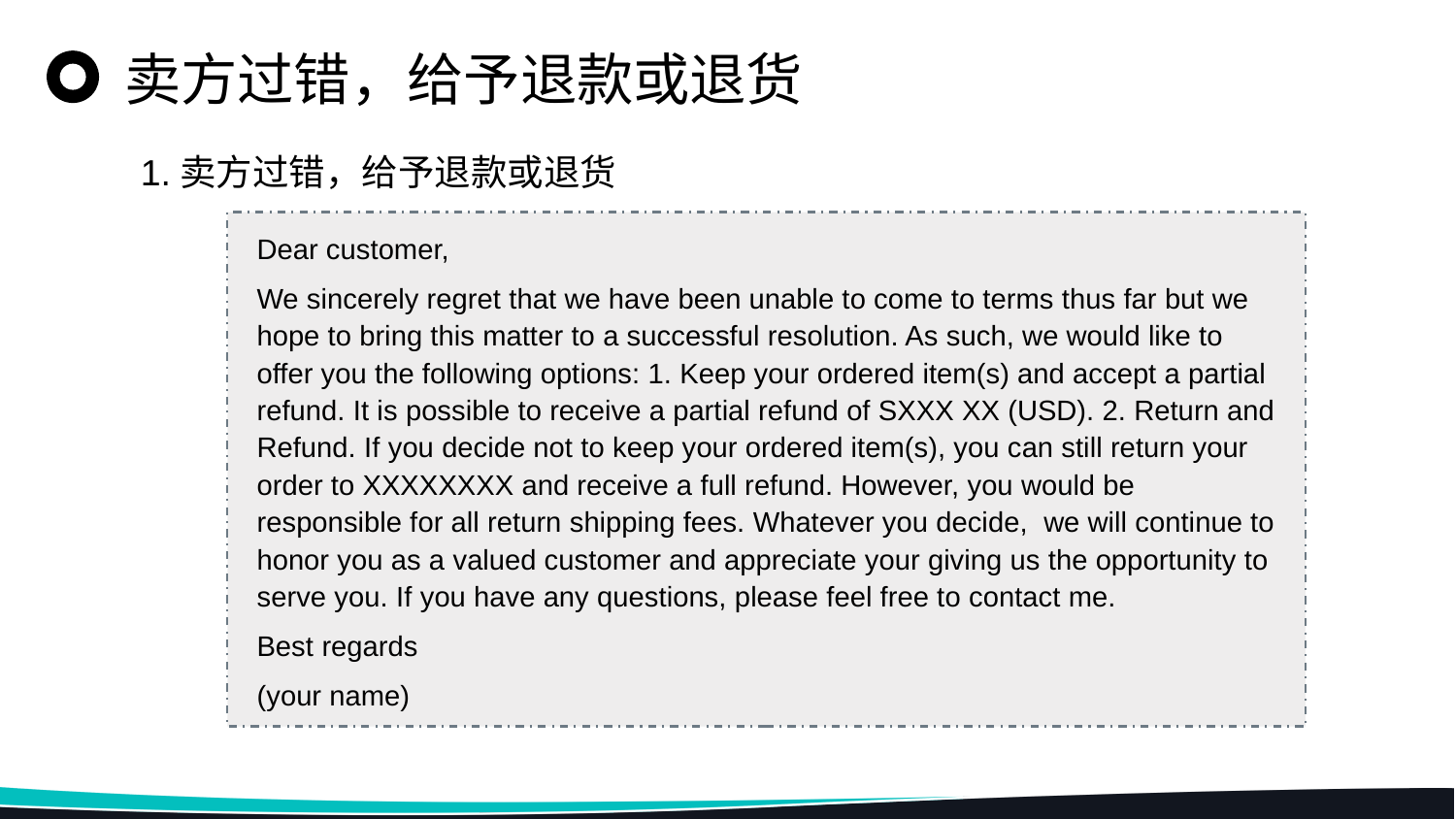

卖方过错，给予退款或退货
1.卖方过错，给予退款或退货

Dear customer,
We sincerely regret that we have been unable to come to terms thus far but we hope to bring this matter to a successful resolution. As such, we would like to offer you the following options: 1. Keep your ordered item(s) and accept a partial refund. It is possible to receive a partial refund of SXXX XX (USD). 2. Return and Refund. If you decide not to keep your ordered item(s), you can still return your order to XXXXXXXX and receive a full refund. However, you would be responsible for all return shipping fees. Whatever you decide,  we will continue to honor you as a valued customer and appreciate your giving us the opportunity to serve you. If you have any questions, please feel free to contact me.
Best regards
(your name)